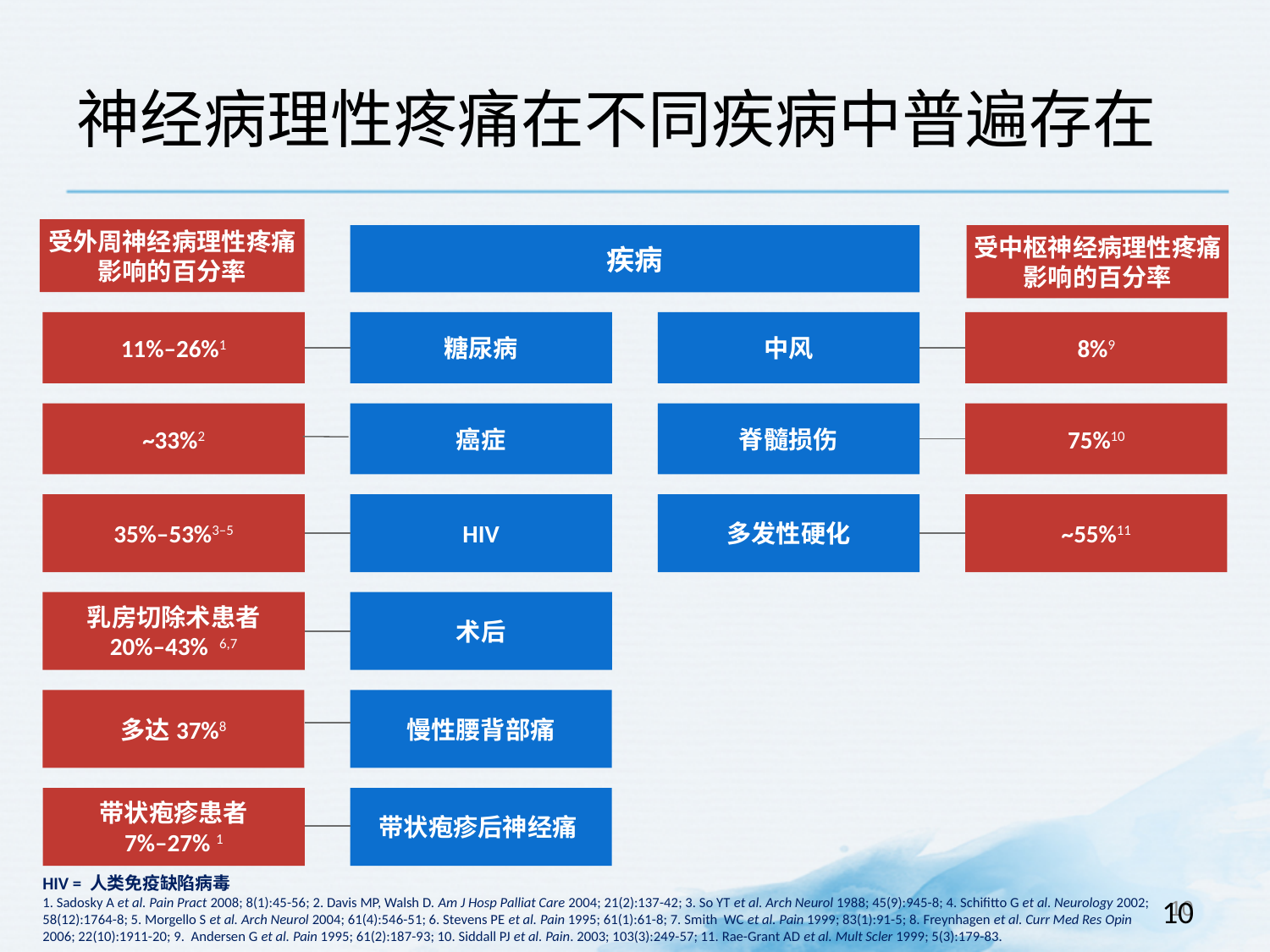

神经病理性疼痛在不同疾病中普遍存在
     受外周神经病理性疼痛
影响的百分率
疾病
         受中枢神经病理性疼痛
影响的百分率
11%–26%1
糖尿病
中风
8%9
~33%2
癌症
脊髓损伤
75%10
35%–53%3–5
HIV
多发性硬化
~55%11
乳房切除术患者
20%–43%  6,7
术后
多达37%8
慢性腰背部痛
带状疱疹患者
7%–27% 1
带状疱疹后神经痛
HIV = 人类免疫缺陷病毒
1. Sadosky A et al. Pain Pract 2008; 8(1):45-56; 2. Davis MP, Walsh D. Am J Hosp Palliat Care 2004; 21(2):137-42; 3. So YT et al. Arch Neurol 1988; 45(9):945-8; 4. Schifitto G et al. Neurology 2002; 58(12):1764-8; 5. Morgello S et al. Arch Neurol 2004; 61(4):546-51; 6. Stevens PE et al. Pain 1995; 61(1):61-8; 7. Smith  WC et al. Pain 1999; 83(1):91-5; 8. Freynhagen et al. Curr Med Res Opin 2006; 22(10):1911-20; 9.  Andersen G et al. Pain 1995; 61(2):187-93; 10. Siddall PJ et al. Pain. 2003; 103(3):249-57; 11. Rae-Grant AD et al. Mult Scler 1999; 5(3):179-83.
10
10